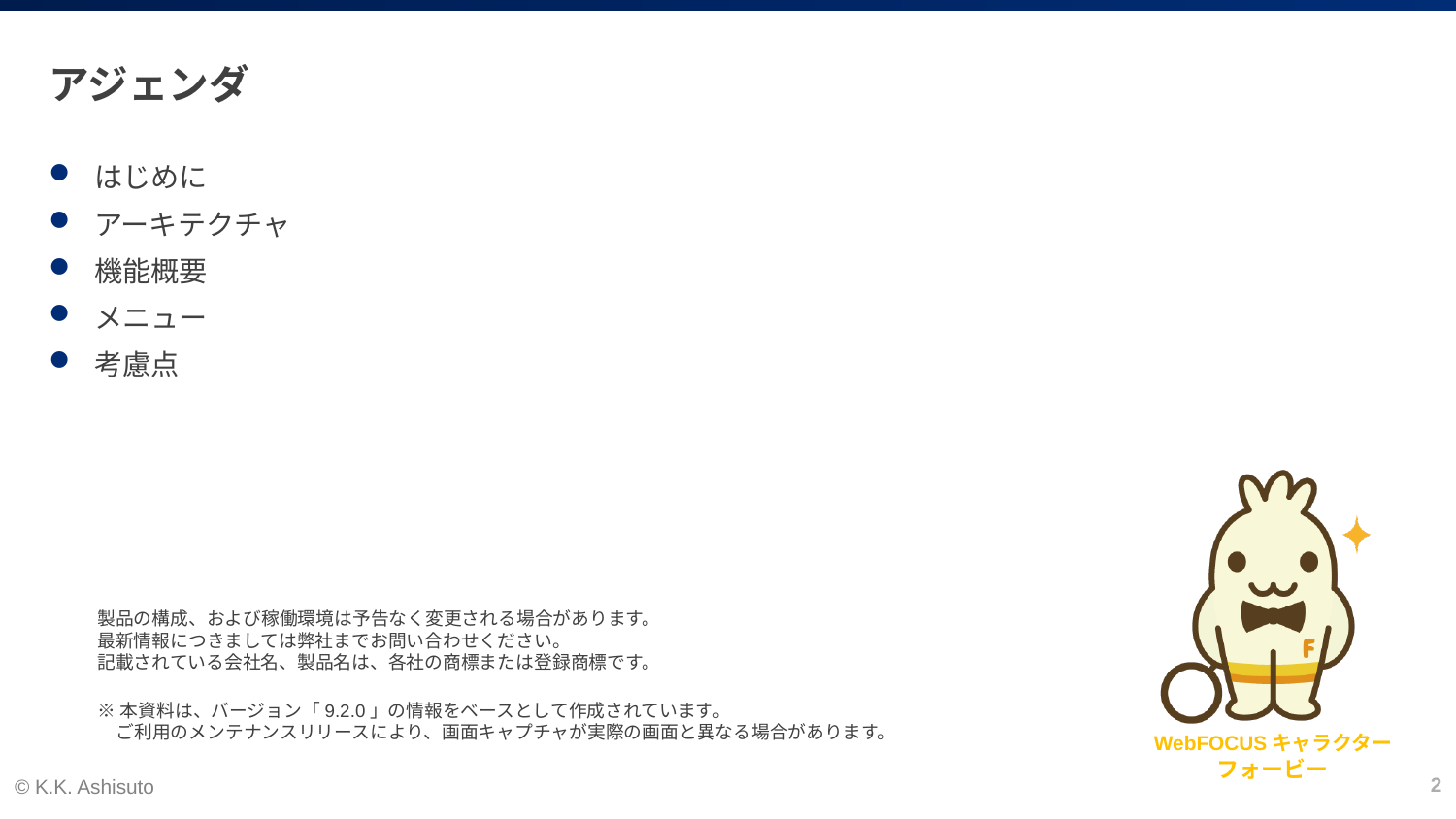

# アジェンダ
はじめに
アーキテクチャ
機能概要
メニュー
考慮点

2
© K.K. Ashisuto